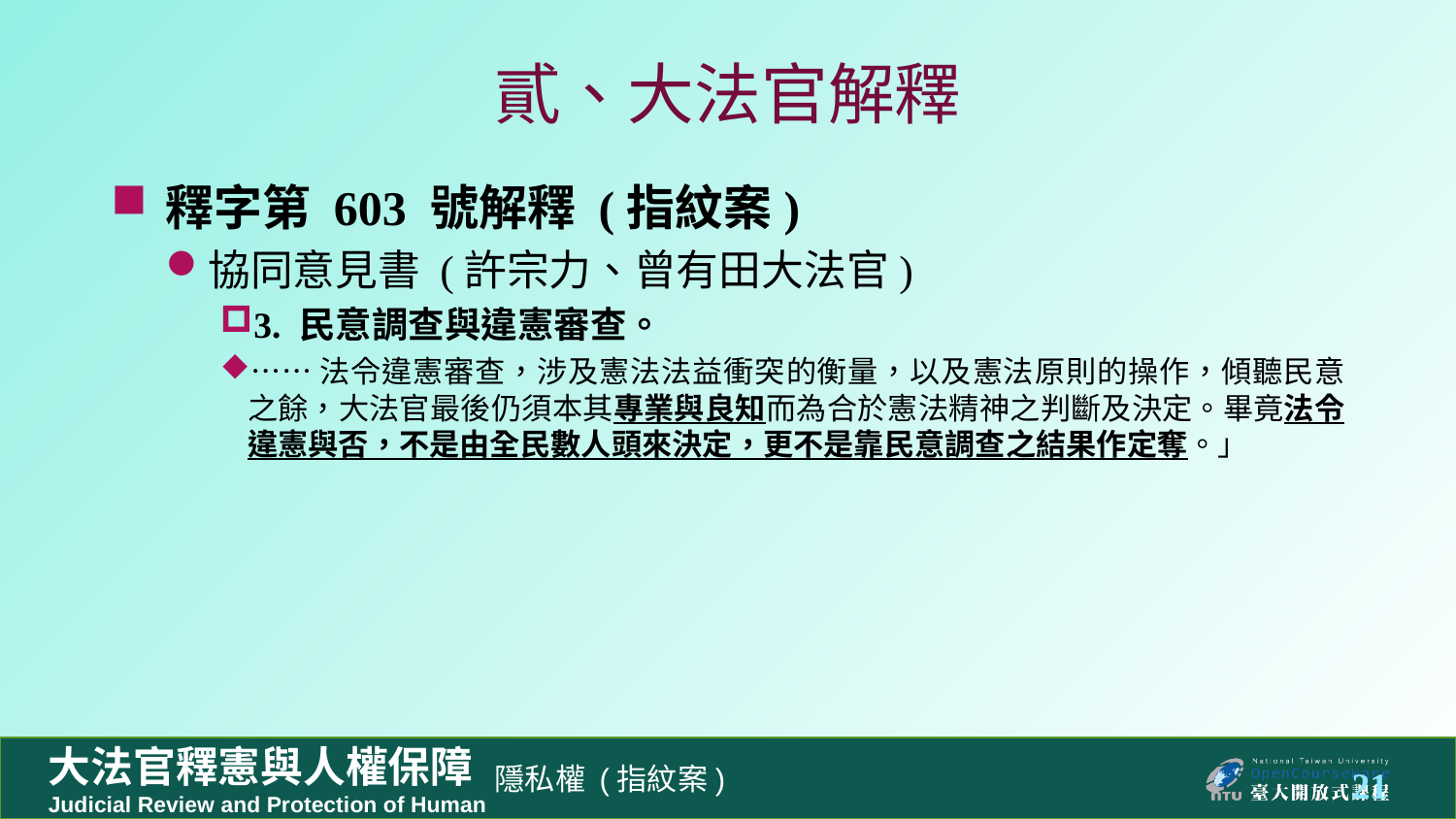

# 貳、大法官解釋
釋字第 603 號解釋 (指紋案)
協同意見書 (許宗力、曾有田大法官)
3. 民意調查與違憲審查。
……法令違憲審查，涉及憲法法益衝突的衡量，以及憲法原則的操作，傾聽民意之餘，大法官最後仍須本其專業與良知而為合於憲法精神之判斷及決定。畢竟法令違憲與否，不是由全民數人頭來決定，更不是靠民意調查之結果作定奪。」